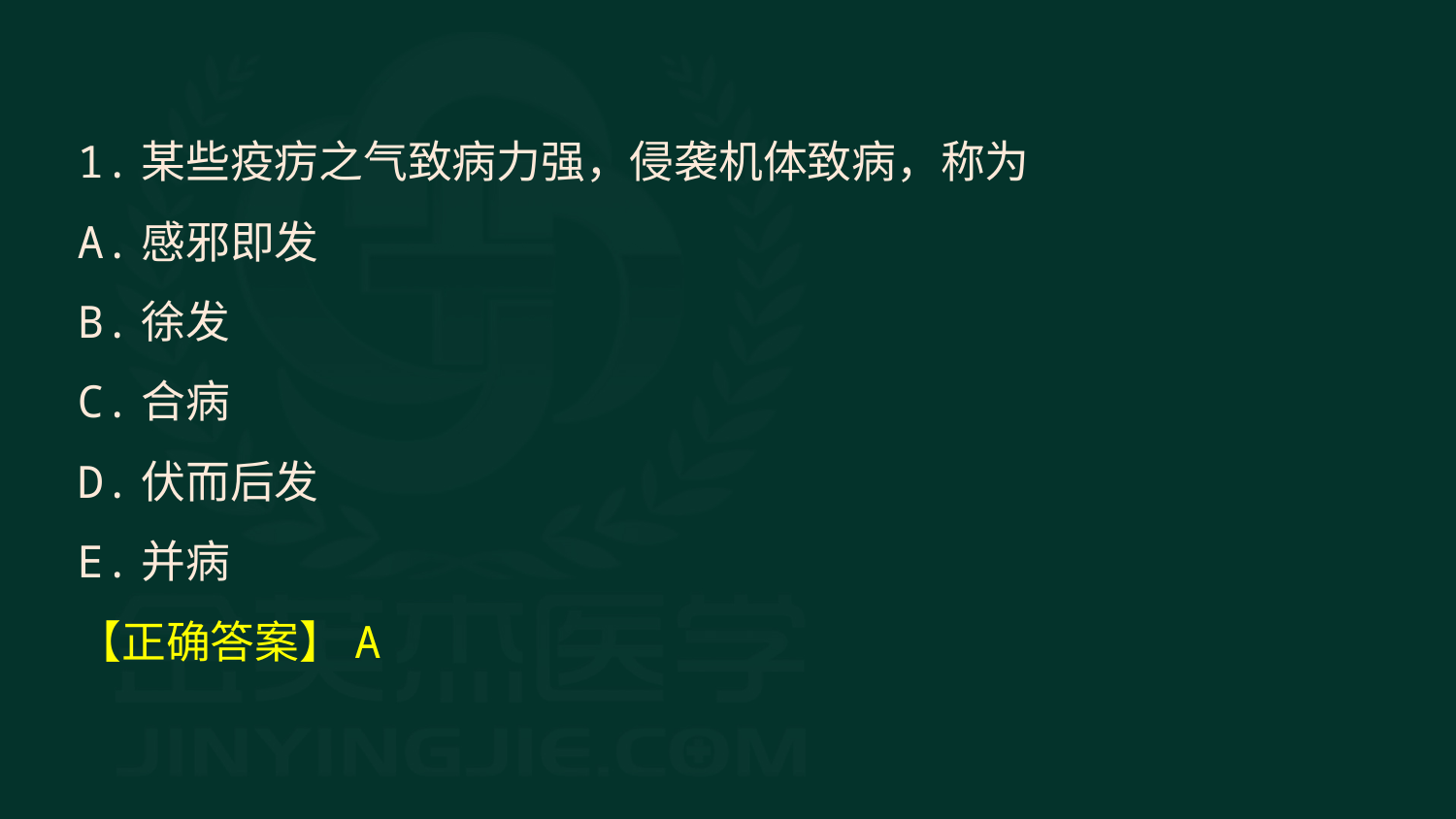

1.某些疫疠之气致病力强，侵袭机体致病，称为
A.感邪即发
B.徐发
C.合病
D.伏而后发
E.并病
【正确答案】A